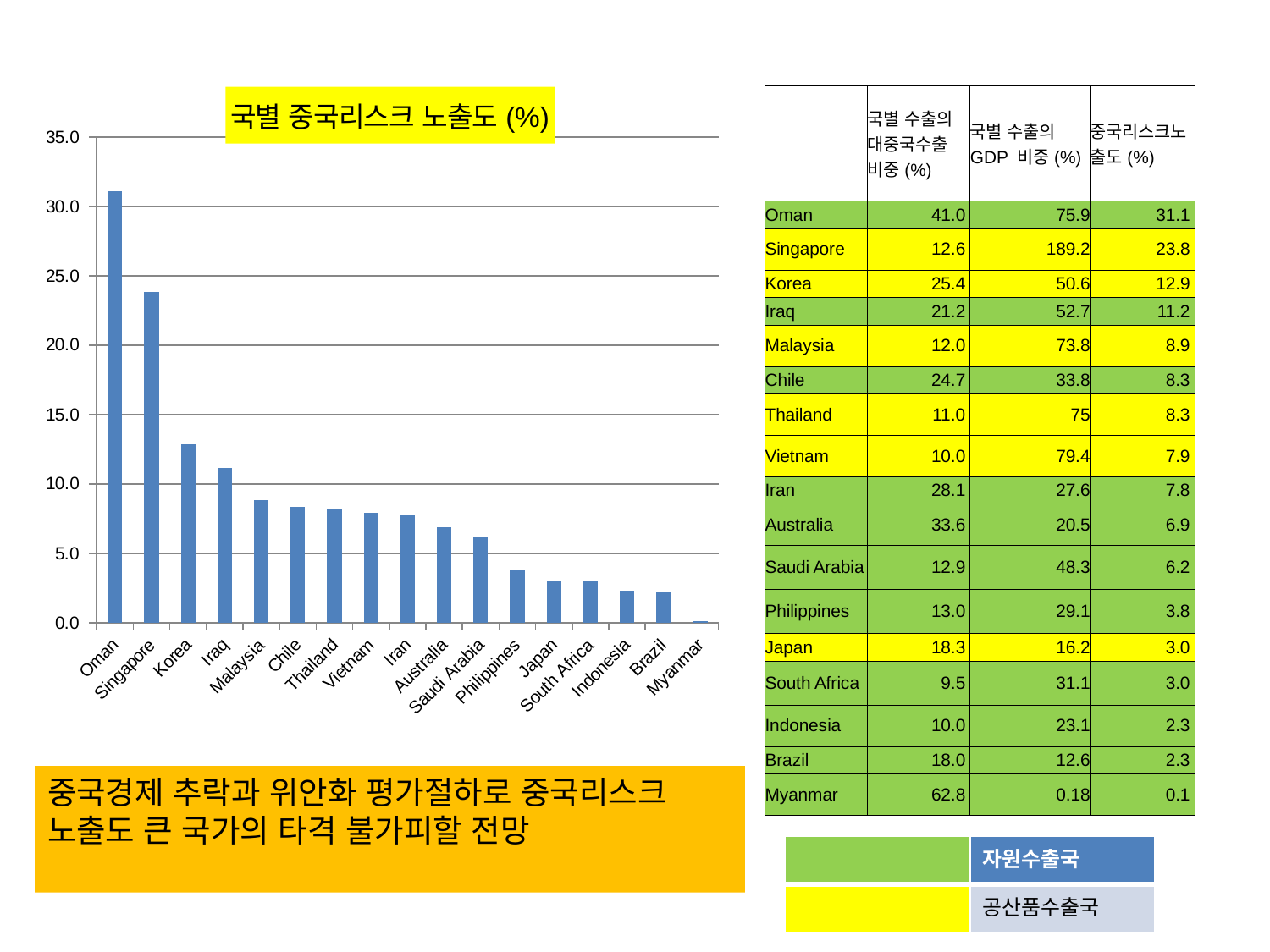

### Chart: 국별 중국리스크 노출도(%)

| Category | 중국리스크노출도(%) |
|---|---|
| Oman | 31.119000000000014 |
| Singapore | 23.839199999999988 |
| Korea | 12.852400000000012 |
| Iraq | 11.172400000000007 |
| Malaysia | 8.85600000000001 |
| Chile | 8.348600000000001 |
| Thailand | 8.25 |
| Vietnam | 7.94 |
| Iran | 7.7556 |
| Australia | 6.888000000000001 |
| Saudi Arabia | 6.230700000000002 |
| Philippines | 3.783 |
| Japan | 2.9646 |
| South Africa | 2.954499999999998 |
| Indonesia | 2.3099999999999987 |
| Brazil | 2.2680000000000002 |
| Myanmar | 0.11303999999999995 |
|  | 국별 수출의 대중국수출 비중(%) | 국별 수출의 GDP 비중(%) | 중국리스크노출도(%) |
| --- | --- | --- | --- |
| Oman | 41.0 | 75.9 | 31.1 |
| Singapore | 12.6 | 189.2 | 23.8 |
| Korea | 25.4 | 50.6 | 12.9 |
| Iraq | 21.2 | 52.7 | 11.2 |
| Malaysia | 12.0 | 73.8 | 8.9 |
| Chile | 24.7 | 33.8 | 8.3 |
| Thailand | 11.0 | 75 | 8.3 |
| Vietnam | 10.0 | 79.4 | 7.9 |
| Iran | 28.1 | 27.6 | 7.8 |
| Australia | 33.6 | 20.5 | 6.9 |
| Saudi Arabia | 12.9 | 48.3 | 6.2 |
| Philippines | 13.0 | 29.1 | 3.8 |
| Japan | 18.3 | 16.2 | 3.0 |
| South Africa | 9.5 | 31.1 | 3.0 |
| Indonesia | 10.0 | 23.1 | 2.3 |
| Brazil | 18.0 | 12.6 | 2.3 |
| Myanmar | 62.8 | 0.18 | 0.1 |
중국경제 추락과 위안화 평가절하로 중국리스크 노출도 큰 국가의 타격 불가피할 전망

|  | 자원수출국 |
| --- | --- |
|  | 공산품수출국 |